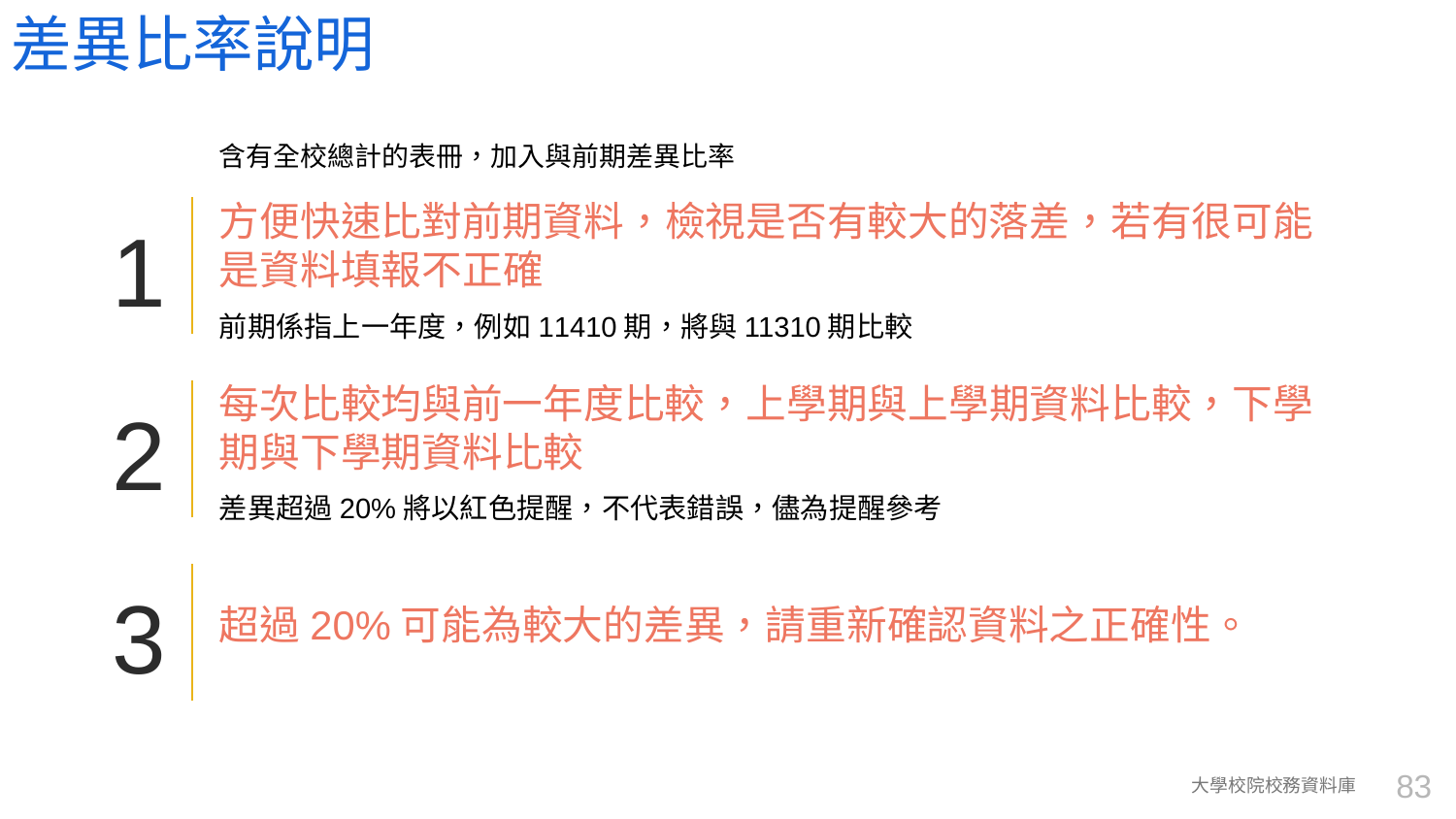

# 差異比率說明
含有全校總計的表冊，加入與前期差異比率
方便快速比對前期資料，檢視是否有較大的落差，若有很可能是資料填報不正確
前期係指上一年度，例如11410期，將與11310期比較
每次比較均與前一年度比較，上學期與上學期資料比較，下學期與下學期資料比較
差異超過20%將以紅色提醒，不代表錯誤，儘為提醒參考
超過20%可能為較大的差異，請重新確認資料之正確性。
大學校院校務資料庫
83